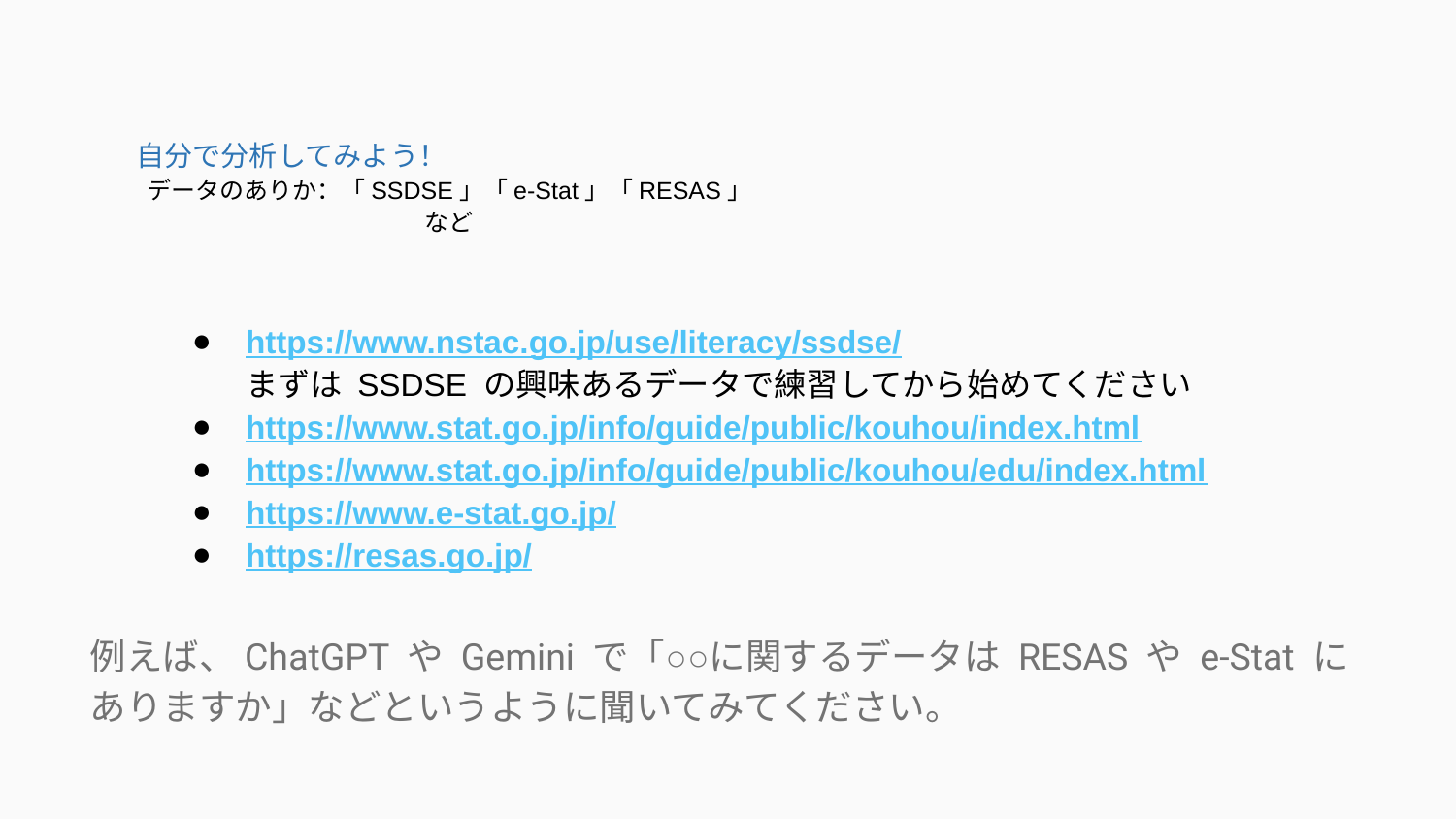

自分で分析してみよう！
データのありか：「SSDSE」「e-Stat」「RESAS」など
https://www.nstac.go.jp/use/literacy/ssdse/
まずは SSDSE の興味あるデータで練習してから始めてください
https://www.stat.go.jp/info/guide/public/kouhou/index.html
https://www.stat.go.jp/info/guide/public/kouhou/edu/index.html
https://www.e-stat.go.jp/
https://resas.go.jp/
例えば、ChatGPT や Gemini で「○○に関するデータは RESAS や e-Stat にありますか」などというように聞いてみてください。